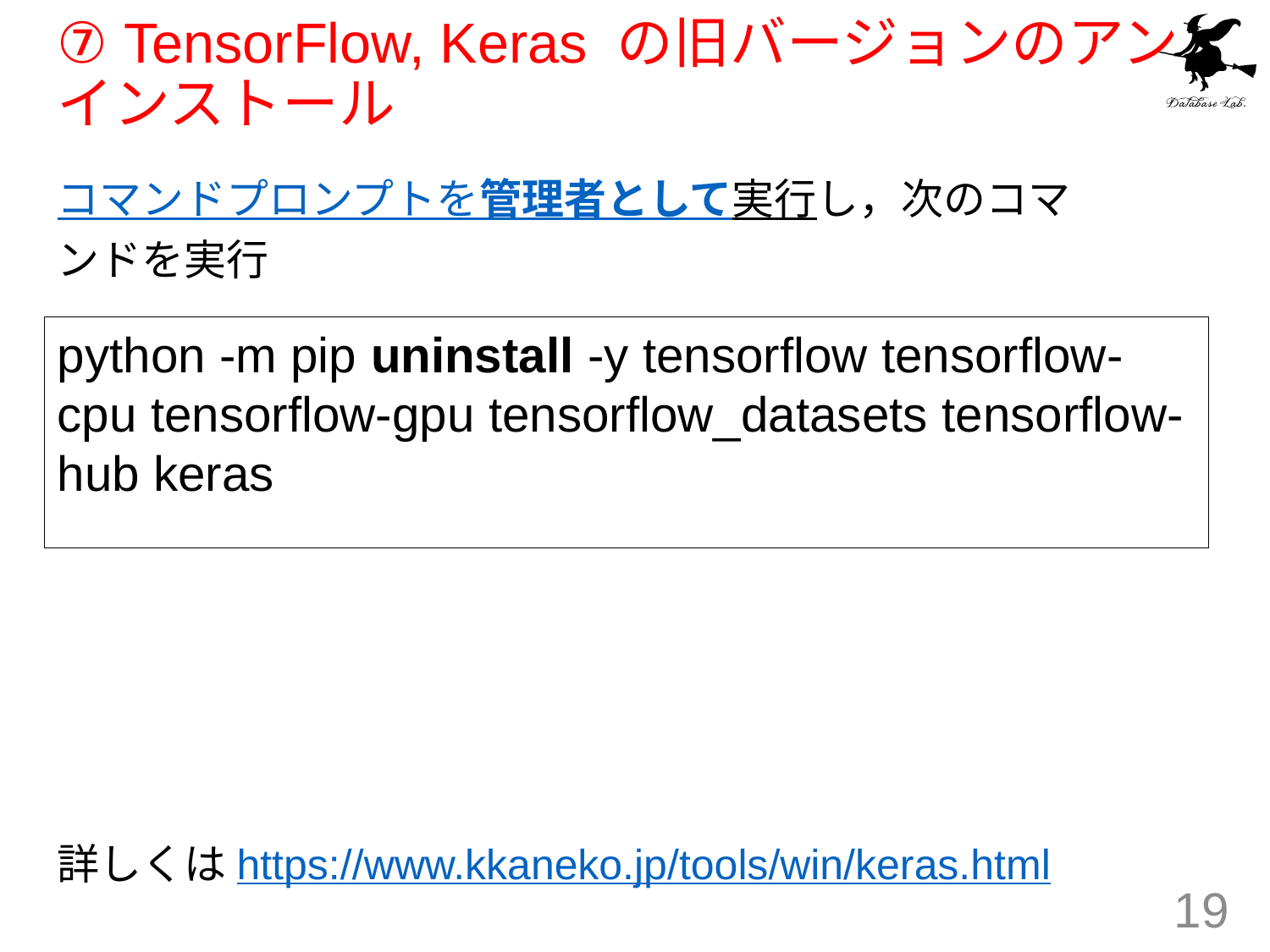

# ⑦ TensorFlow, Keras の旧バージョンのアンインストール
コマンドプロンプトを管理者として実行し，次のコマンドを実行
python -m pip uninstall -y tensorflow tensorflow-cpu tensorflow-gpu tensorflow_datasets tensorflow-hub keras

詳しくはhttps://www.kkaneko.jp/tools/win/keras.html
19